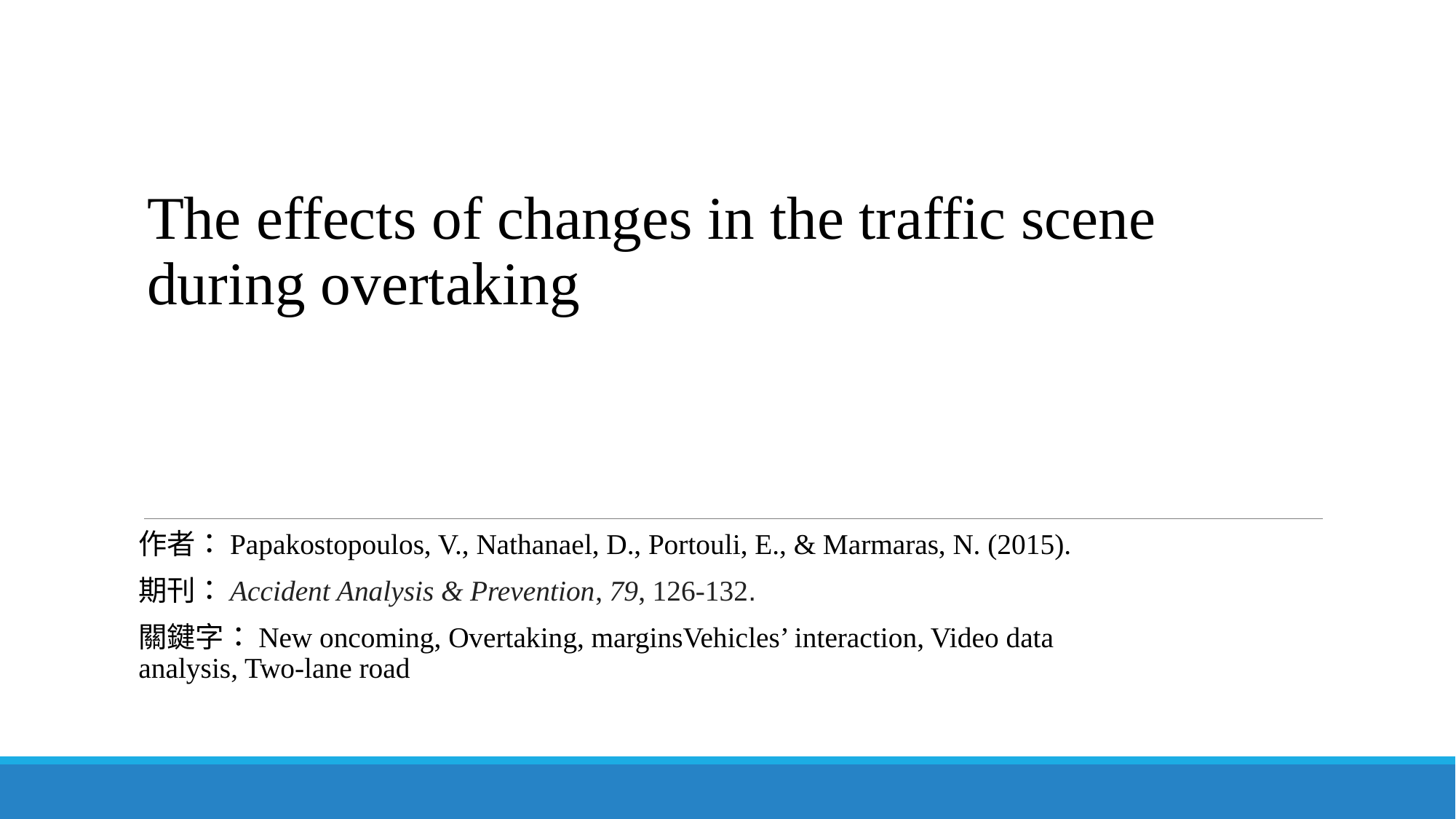

The effects of changes in the traffic scene during overtaking
作者：Papakostopoulos, V., Nathanael, D., Portouli, E., & Marmaras, N. (2015).
期刊：Accident Analysis & Prevention, 79, 126-132.
關鍵字：New oncoming, Overtaking, marginsVehicles’ interaction, Video data analysis, Two-lane road